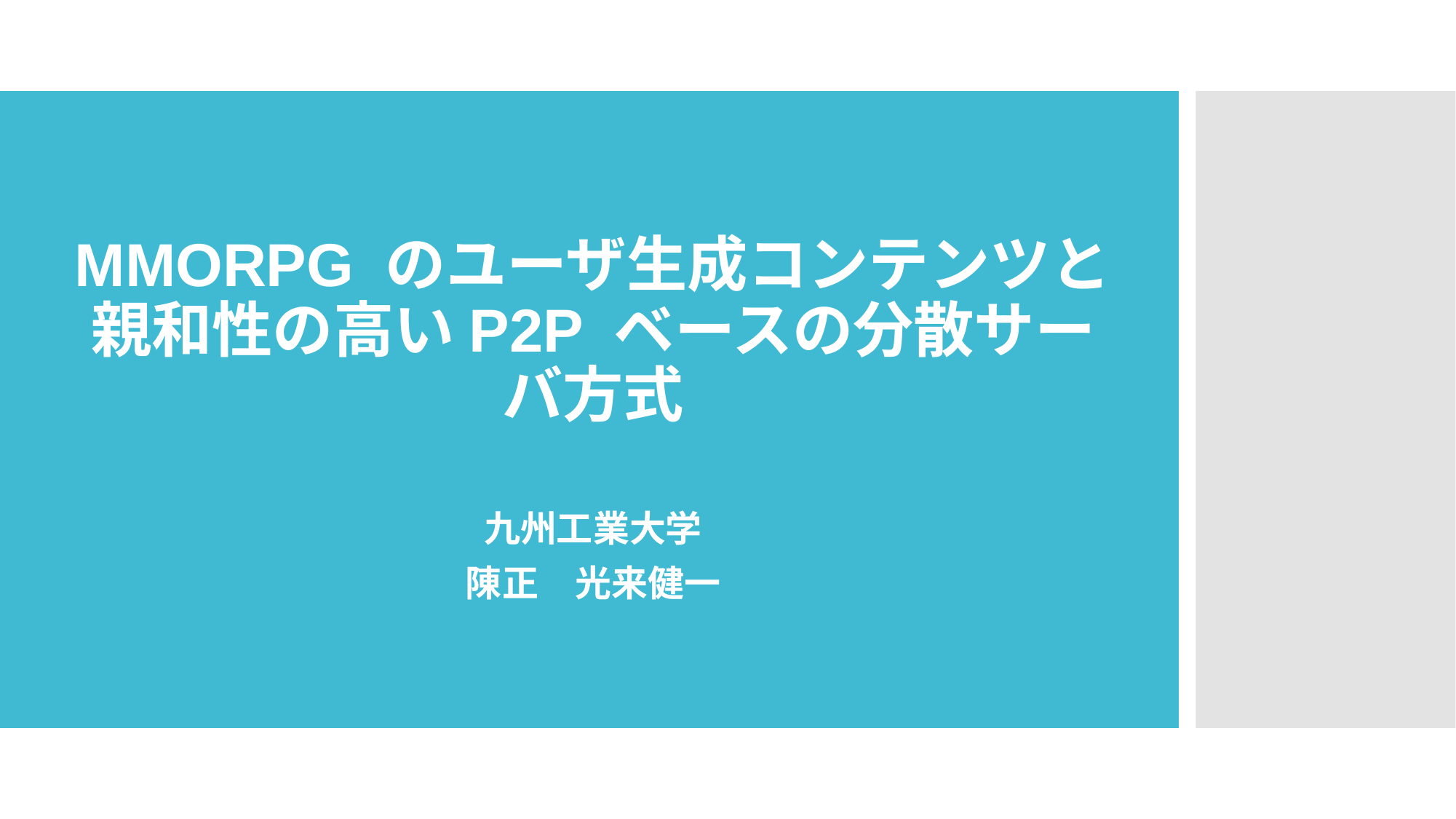

# MMORPG のユーザ生成コンテンツと 親和性の高いP2P ベースの分散サーバ方式
九州工業大学
陳正　光来健一